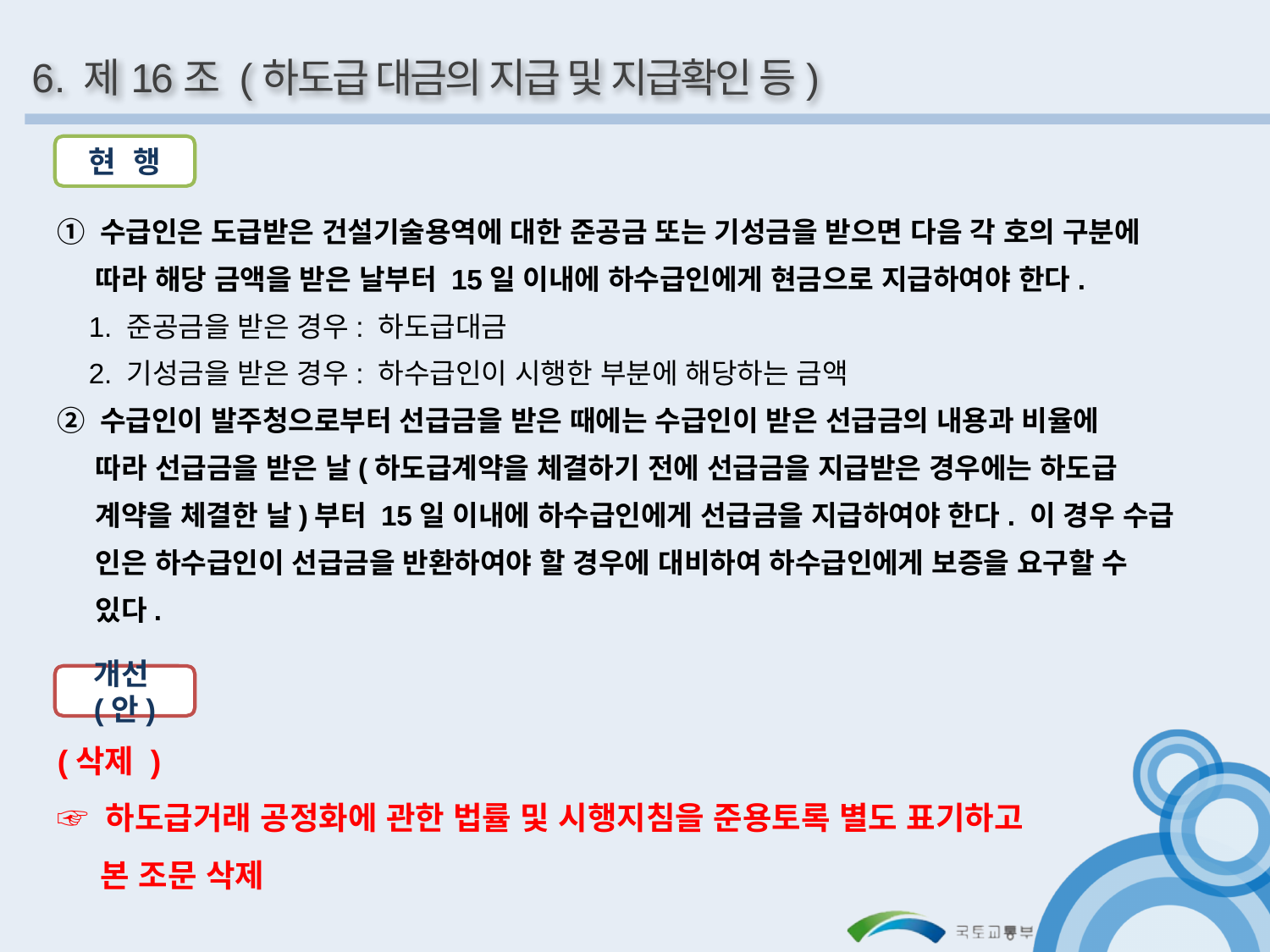

6. 제16조 (하도급 대금의 지급 및 지급확인 등)
현  행
① 수급인은 도급받은 건설기술용역에 대한 준공금 또는 기성금을 받으면 다음 각 호의 구분에
    따라 해당 금액을 받은 날부터 15일 이내에 하수급인에게 현금으로 지급하여야 한다.
    1. 준공금을 받은 경우: 하도급대금
    2. 기성금을 받은 경우: 하수급인이 시행한 부분에 해당하는 금액
② 수급인이 발주청으로부터 선급금을 받은 때에는 수급인이 받은 선급금의 내용과 비율에
    따라 선급금을 받은 날(하도급계약을 체결하기 전에 선급금을 지급받은 경우에는 하도급
    계약을 체결한 날)부터 15일 이내에 하수급인에게 선급금을 지급하여야 한다. 이 경우 수급
    인은 하수급인이 선급금을 반환하여야 할 경우에 대비하여 하수급인에게 보증을 요구할 수
    있다.

개선(안)
(삭제 )
☞ 하도급거래 공정화에 관한 법률 및 시행지침을 준용토록 별도 표기하고
    본 조문 삭제